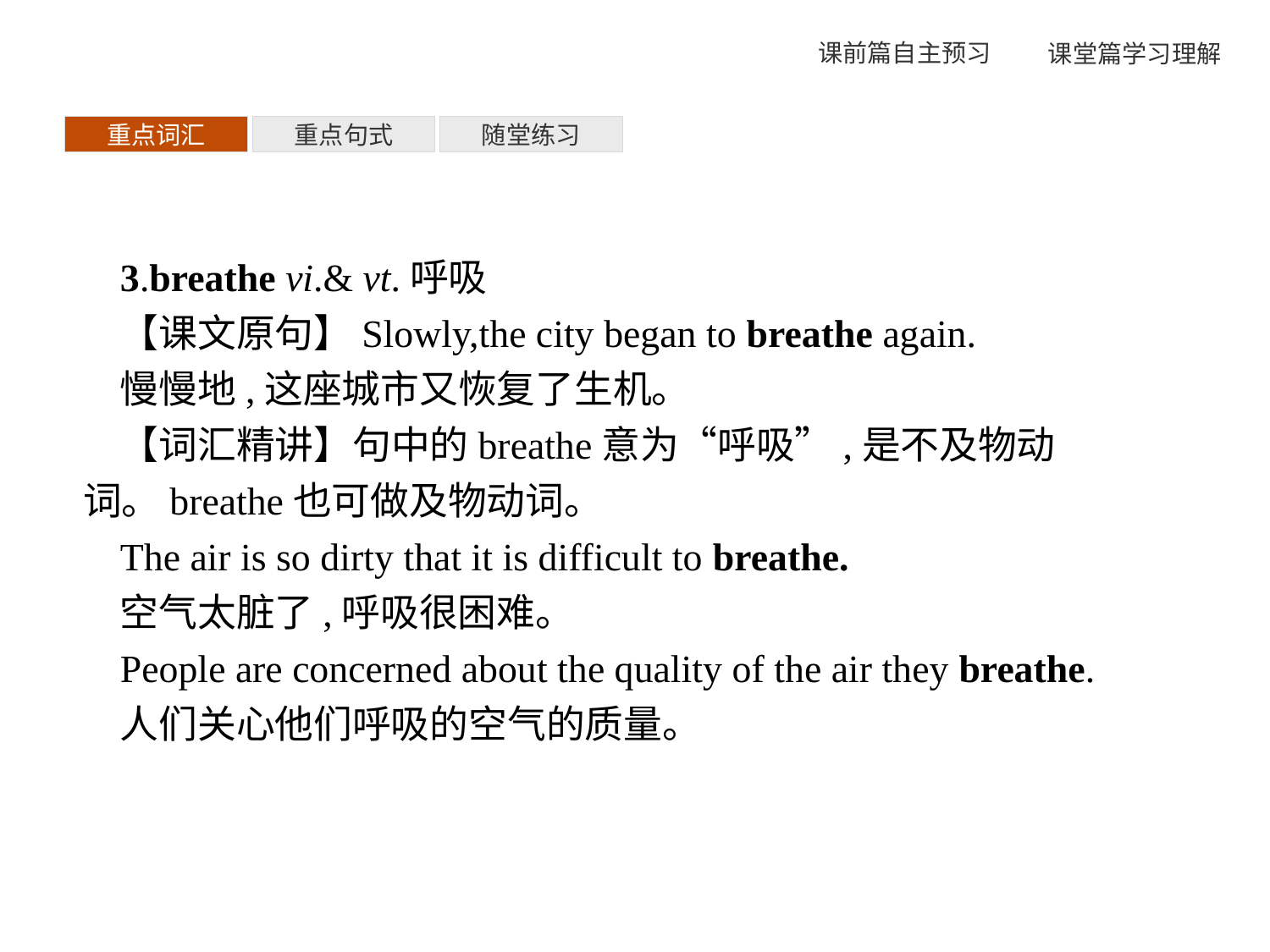

重点词汇
重点句式
随堂练习
3.breathe vi.& vt.呼吸
【课文原句】Slowly,the city began to breathe again.
慢慢地,这座城市又恢复了生机。
【词汇精讲】句中的breathe意为“呼吸”,是不及物动词。breathe也可做及物动词。
The air is so dirty that it is difficult to breathe.
空气太脏了,呼吸很困难。
People are concerned about the quality of the air they breathe.
人们关心他们呼吸的空气的质量。